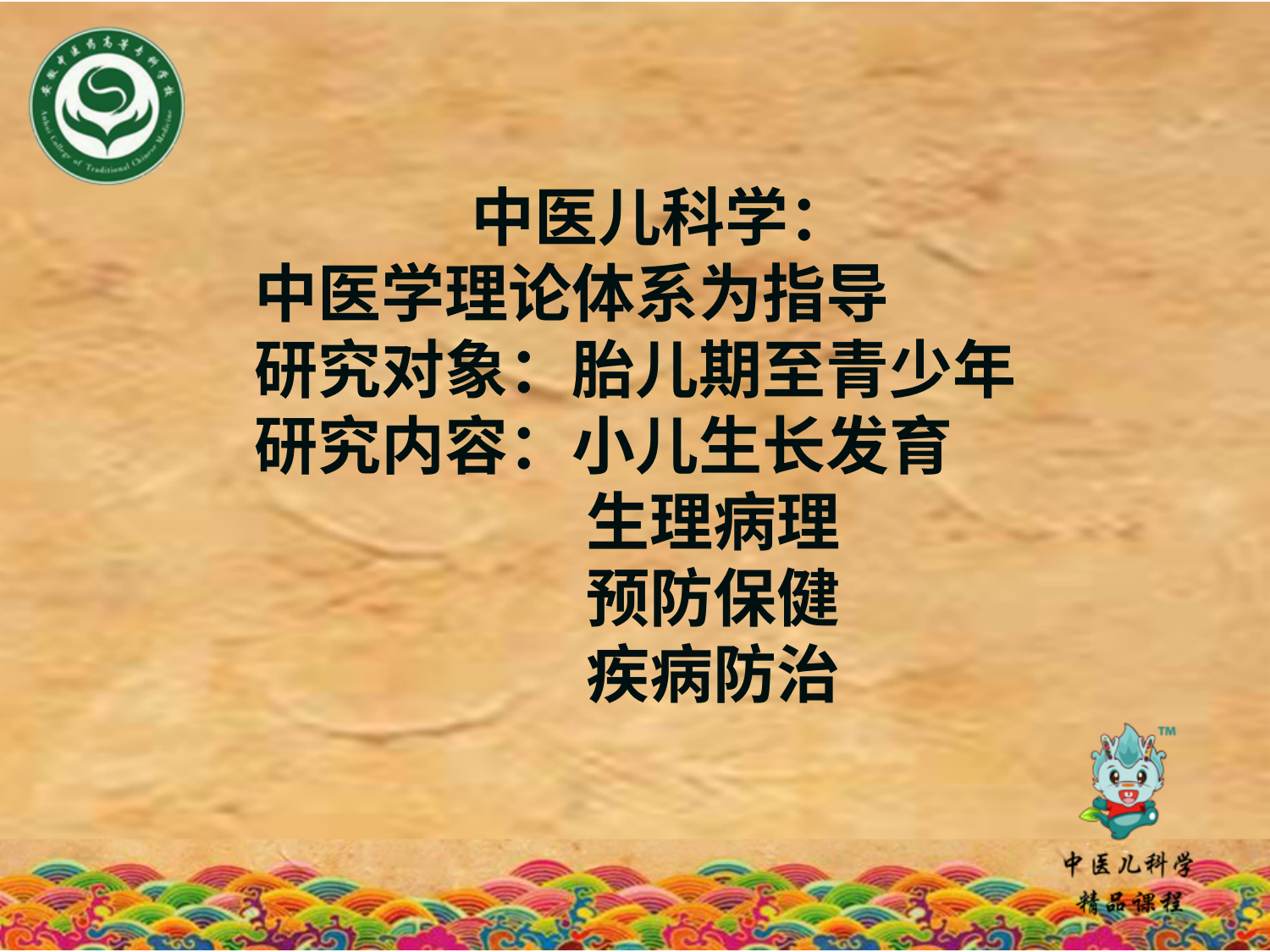

中医儿科学：
中医学理论体系为指导
研究对象：胎儿期至青少年
研究内容：小儿生长发育
                      生理病理
                      预防保健
                      疾病防治